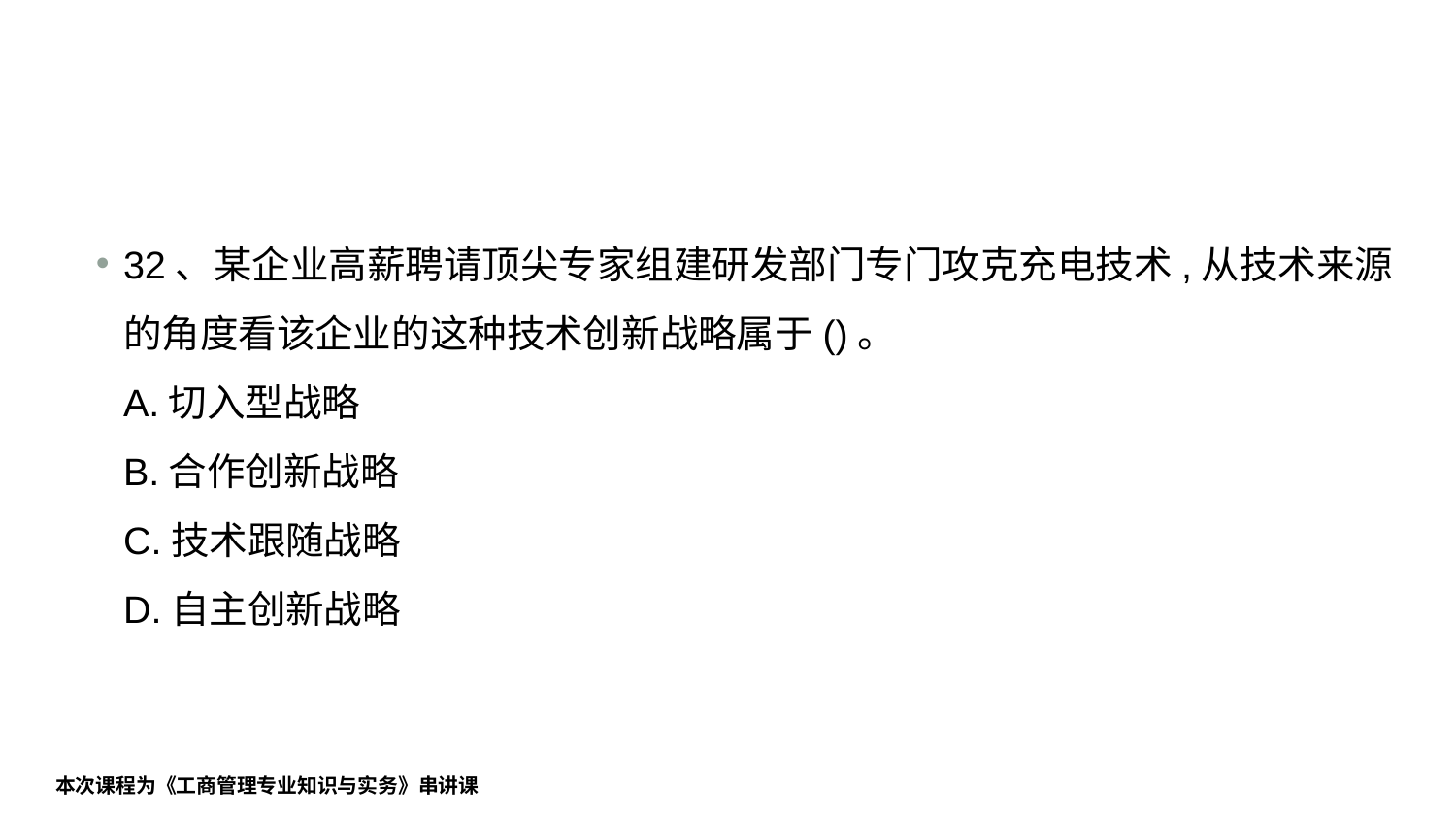

#

32、某企业高薪聘请顶尖专家组建研发部门专门攻克充电技术,从技术来源的角度看该企业的这种技术创新战略属于()。
A.切入型战略
B.合作创新战略
C.技术跟随战略
D.自主创新战略